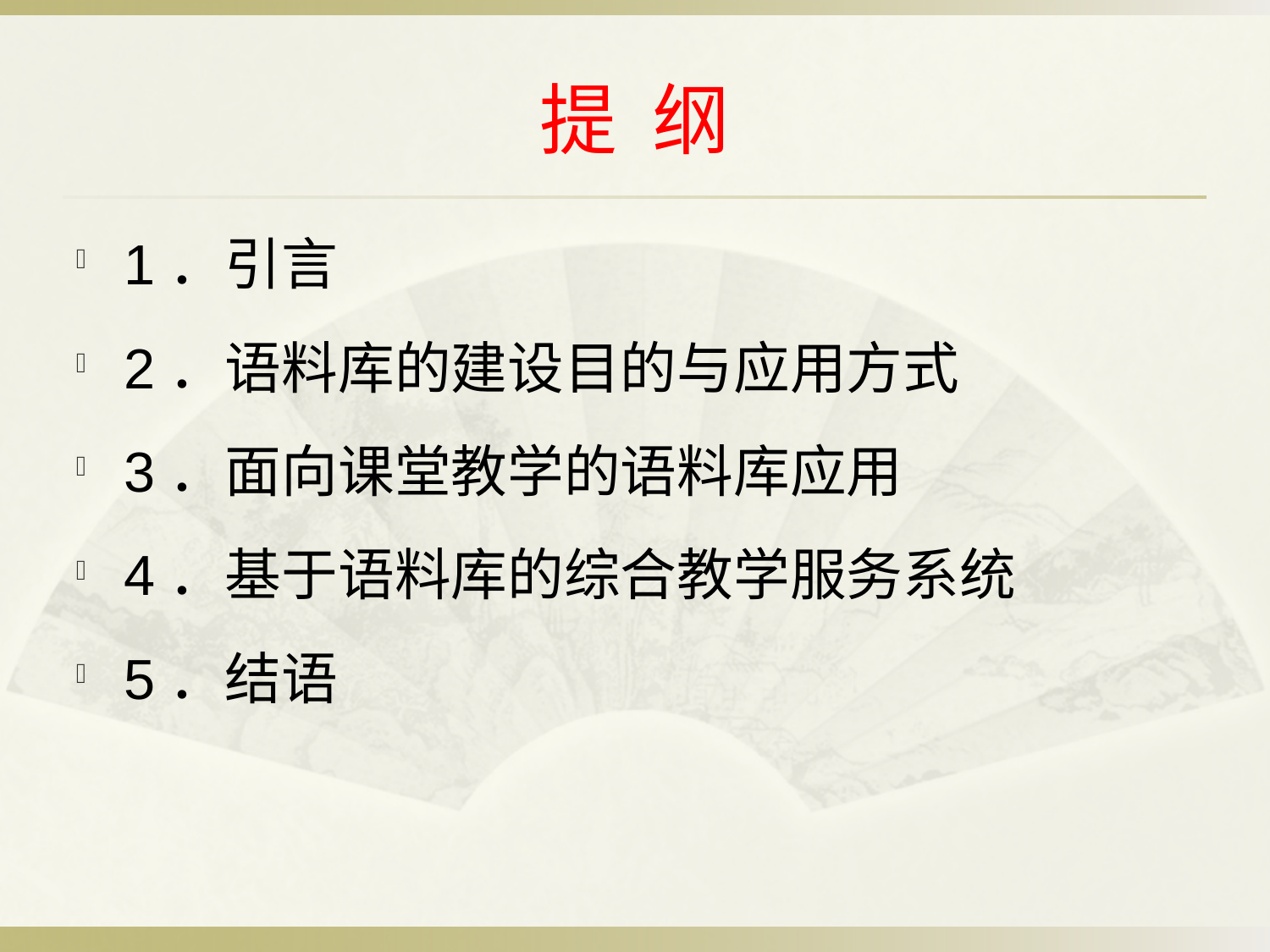

# 提  纲
1．引言

2．语料库的建设目的与应用方式

3．面向课堂教学的语料库应用

4．基于语料库的综合教学服务系统

5．结语